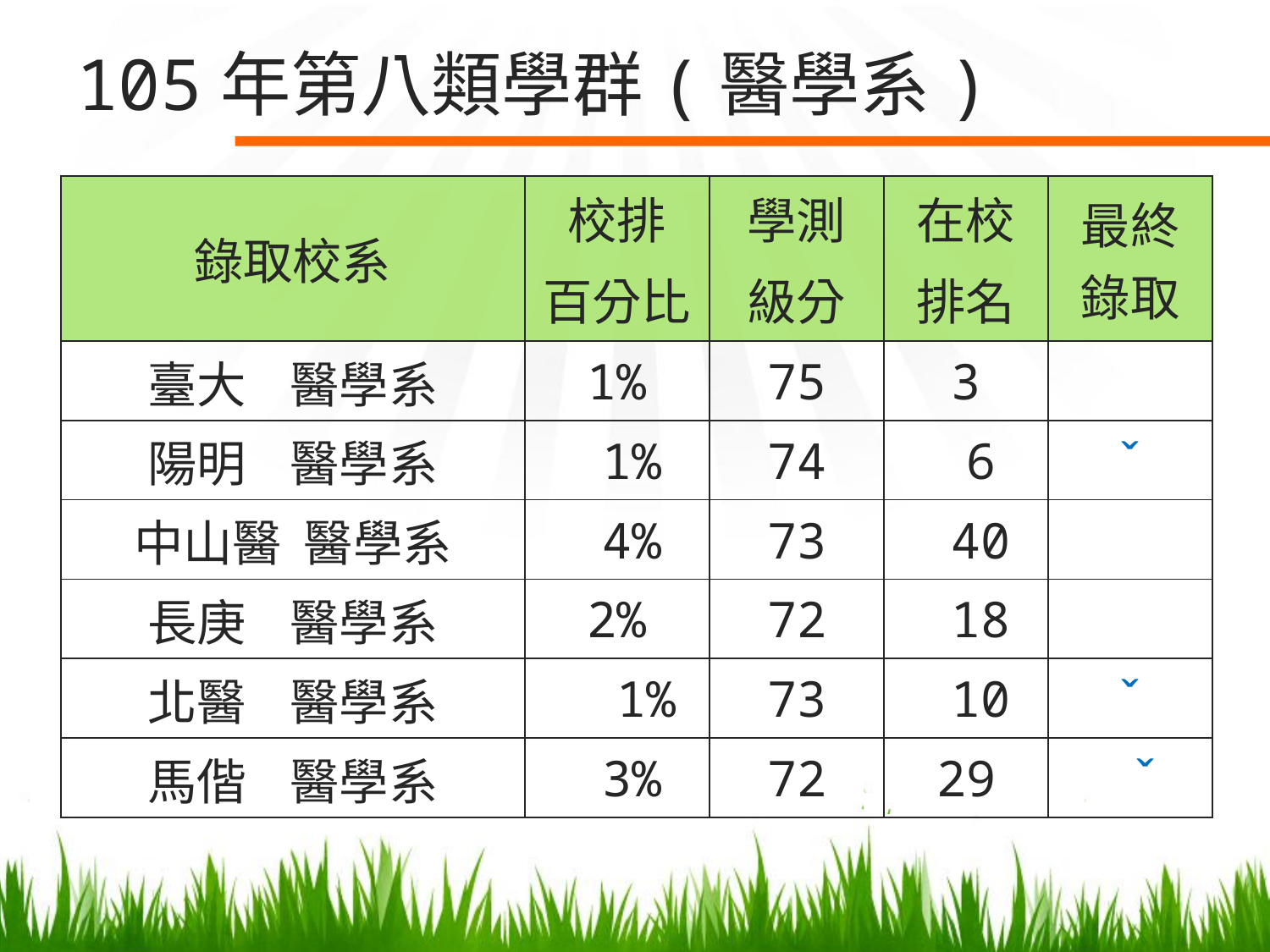

# 105年第八類學群(醫學系)
| 錄取校系 | 校排 百分比 | 學測 級分 | 在校 排名 | 最終錄取 |
| --- | --- | --- | --- | --- |
| 臺大 醫學系 | 1% | 75 | 3 |  |
| 陽明 醫學系 | 1% | 74 | 6 | ˇ |
| 中山醫 醫學系 | 4% | 73 | 40 |  |
| 長庚 醫學系 | 2% | 72 | 18 |  |
| 北醫 醫學系 | 1% | 73 | 10 | ˇ |
| 馬偕 醫學系 | 3% | 72 | 29 | ˇ |